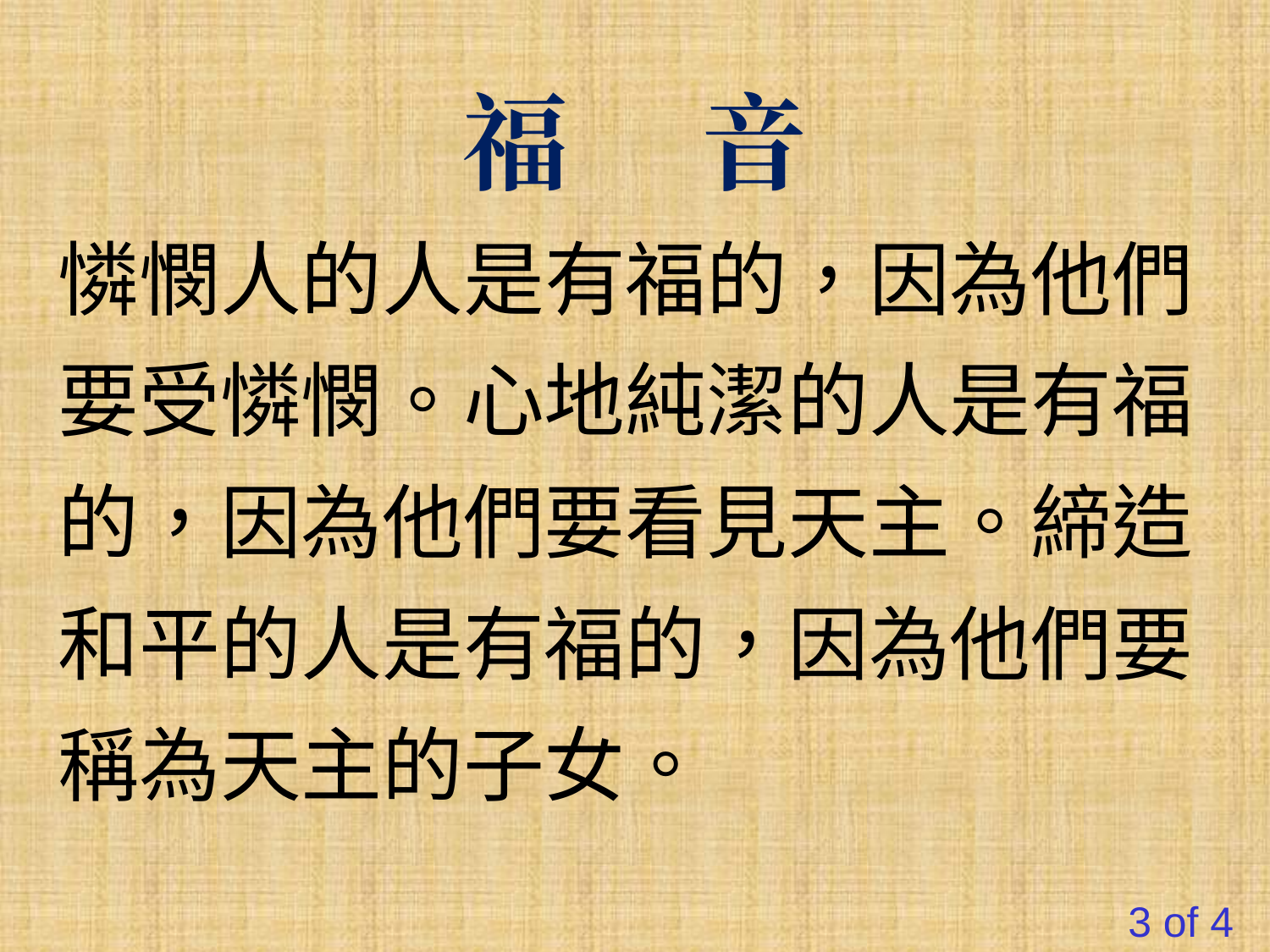

福     音
憐憫人的人是有福的，因為他們要受憐憫。心地純潔的人是有福的，因為他們要看見天主。締造和平的人是有福的，因為他們要稱為天主的子女。
3 of 4